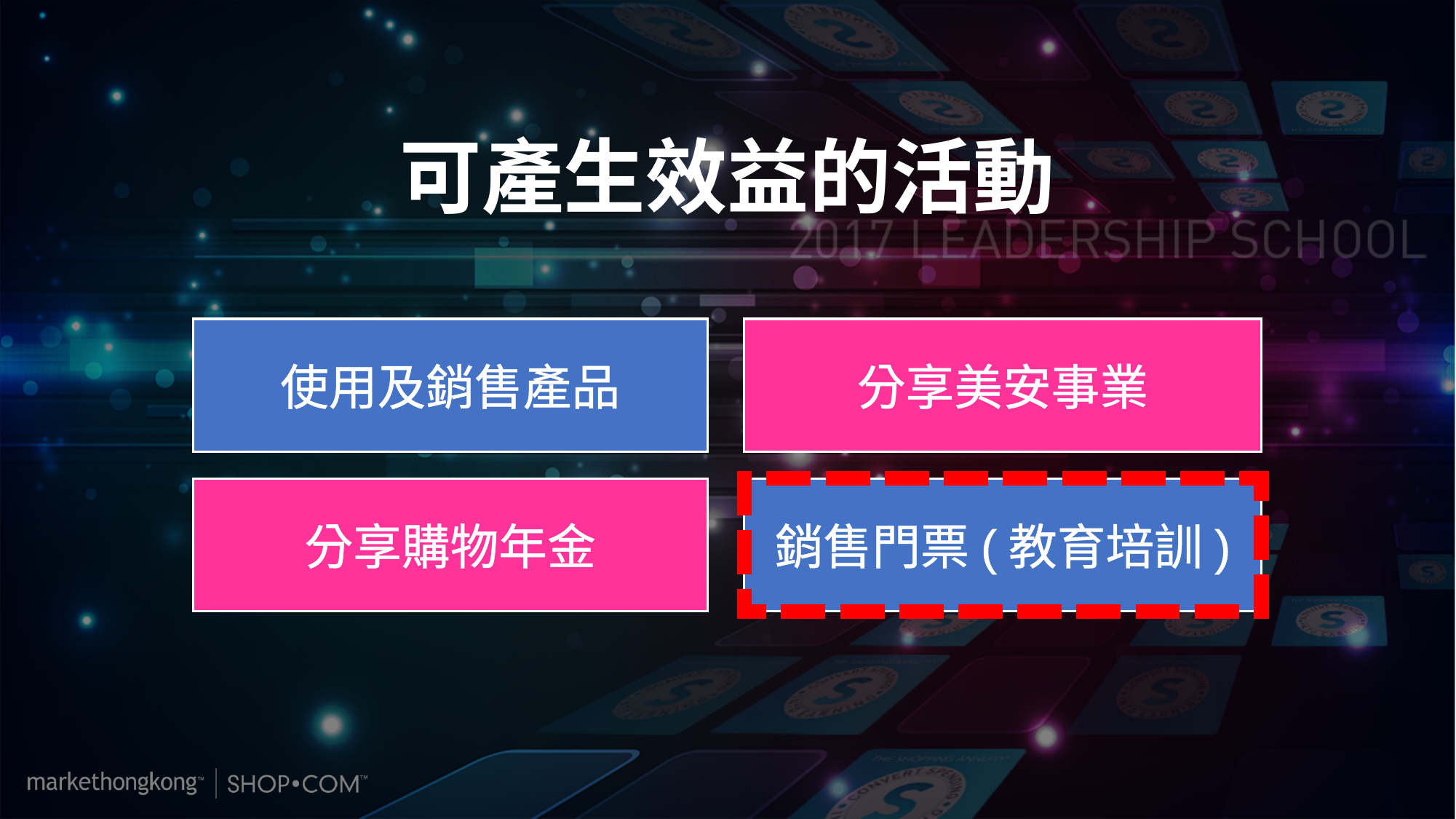

可產生效益的活動
使用及銷售產品
分享美安事業
分享購物年金
銷售門票(教育培訓)